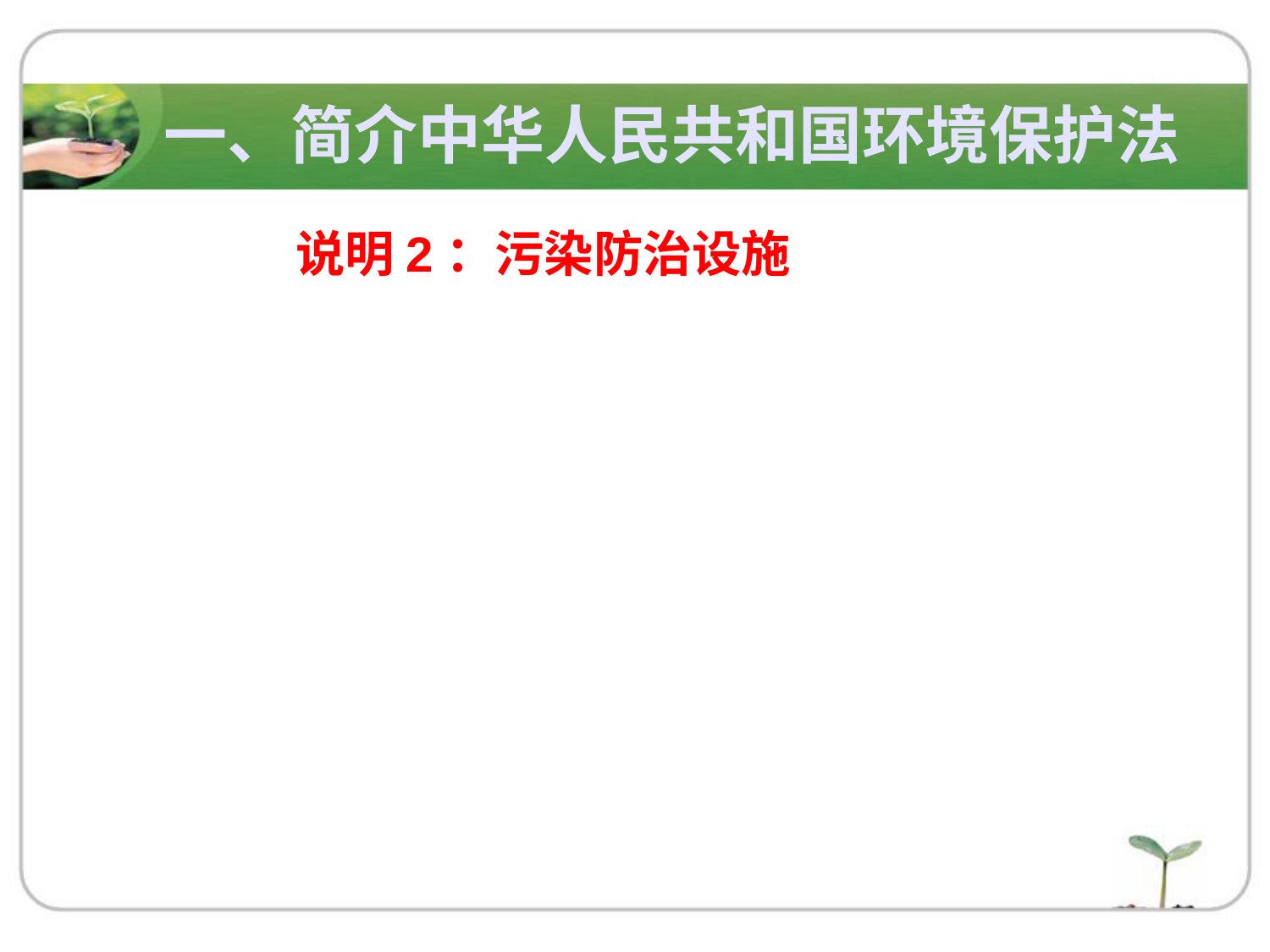

一、简介中华人民共和国环境保护法
说明2：污染防治设施
第41条：防治污染的设施，应当“三同时”，应当符合经批准的环评文件的要求，不得擅自拆除或闲置。
第42条：严禁不正常运行防治污染设施等方式违法排放污染物。
第55条 ：  重点排污单位应当如实向社会公开防治污染设施的建设和运行情况，接受社会监督。
第59条：   罚款处罚，按照防治污染设施的运行成本、违法行为造成的直接损失或者违法所得等因素确定。
第63条：   通过不正常运行防治污染设施等逃避监管的方式违法排放污染物的，拘留。